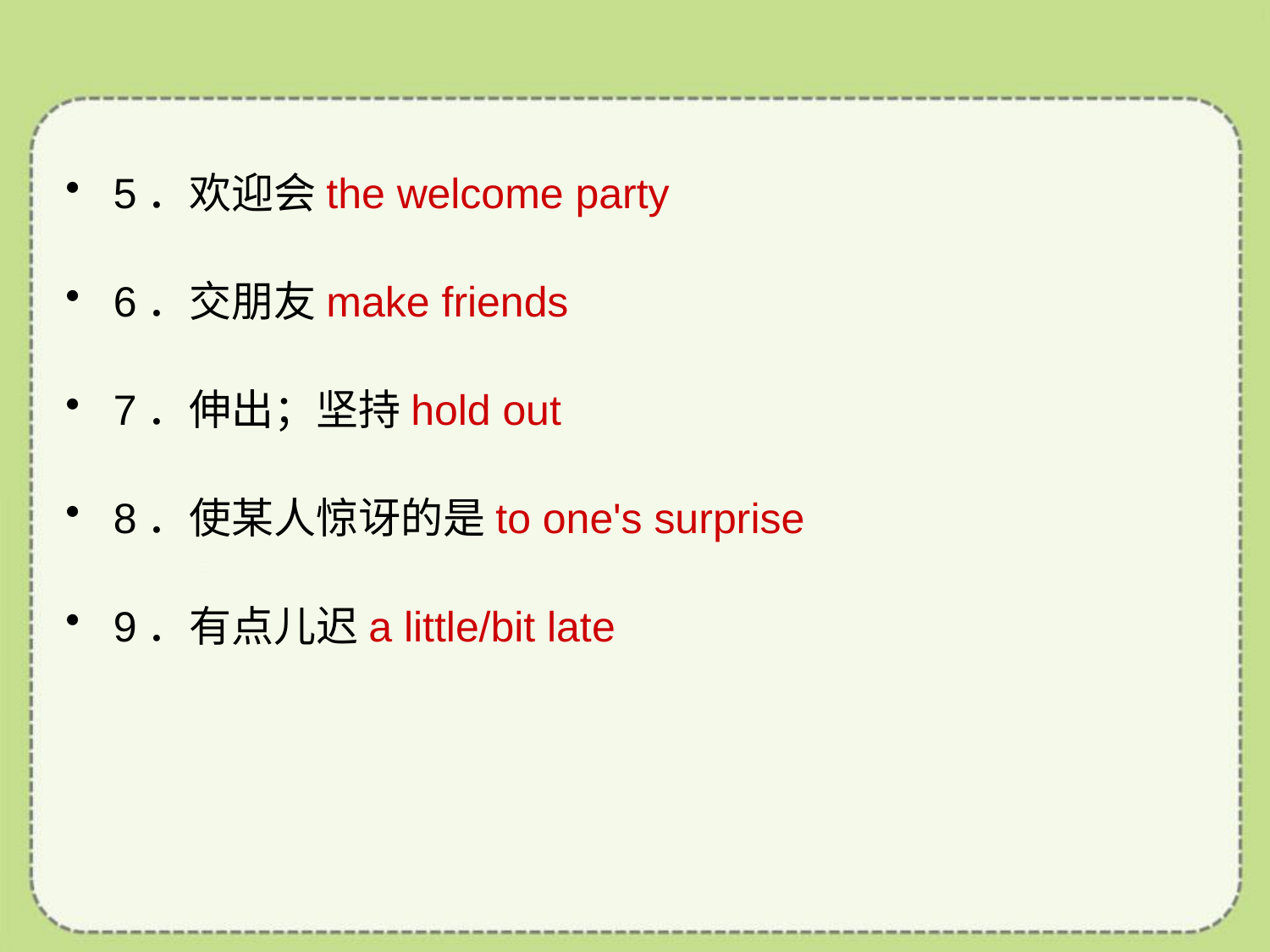

5．欢迎会the welcome party

6．交朋友make friends

7．伸出；坚持hold out

8．使某人惊讶的是to one's surprise

9．有点儿迟a little/bit late